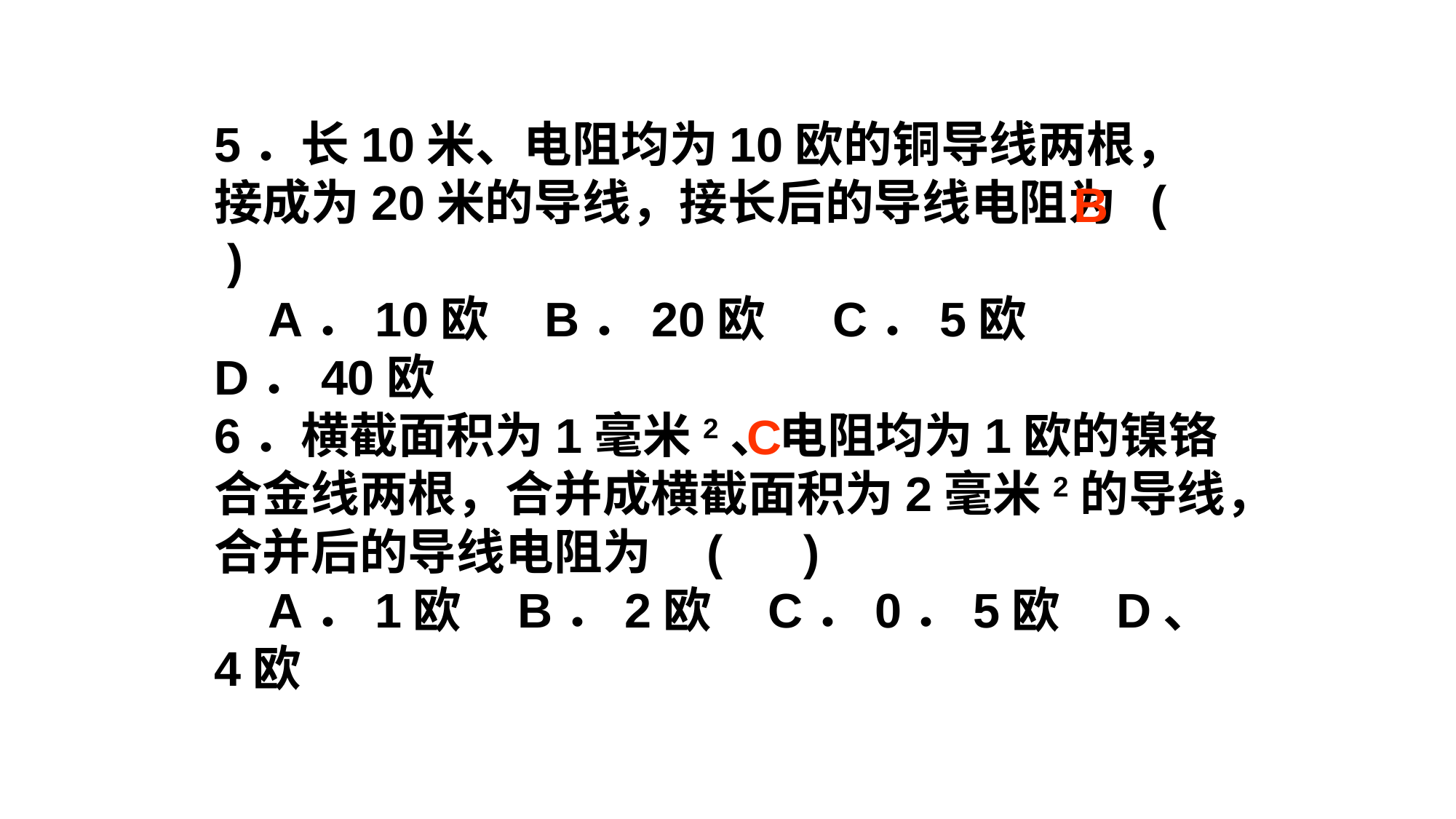

5．长10米、电阻均为10欧的铜导线两根，接成为20米的导线，接长后的导线电阻为  (      )
    A．10欧    B．20欧     C．5欧    D．40欧
6．横截面积为1毫米2、电阻均为1欧的镍铬合金线两根，合并成横截面积为2毫米2的导线，合并后的导线电阻为    (      )
    A．1欧    B．2欧    C．0．5欧    D、4欧

B
C